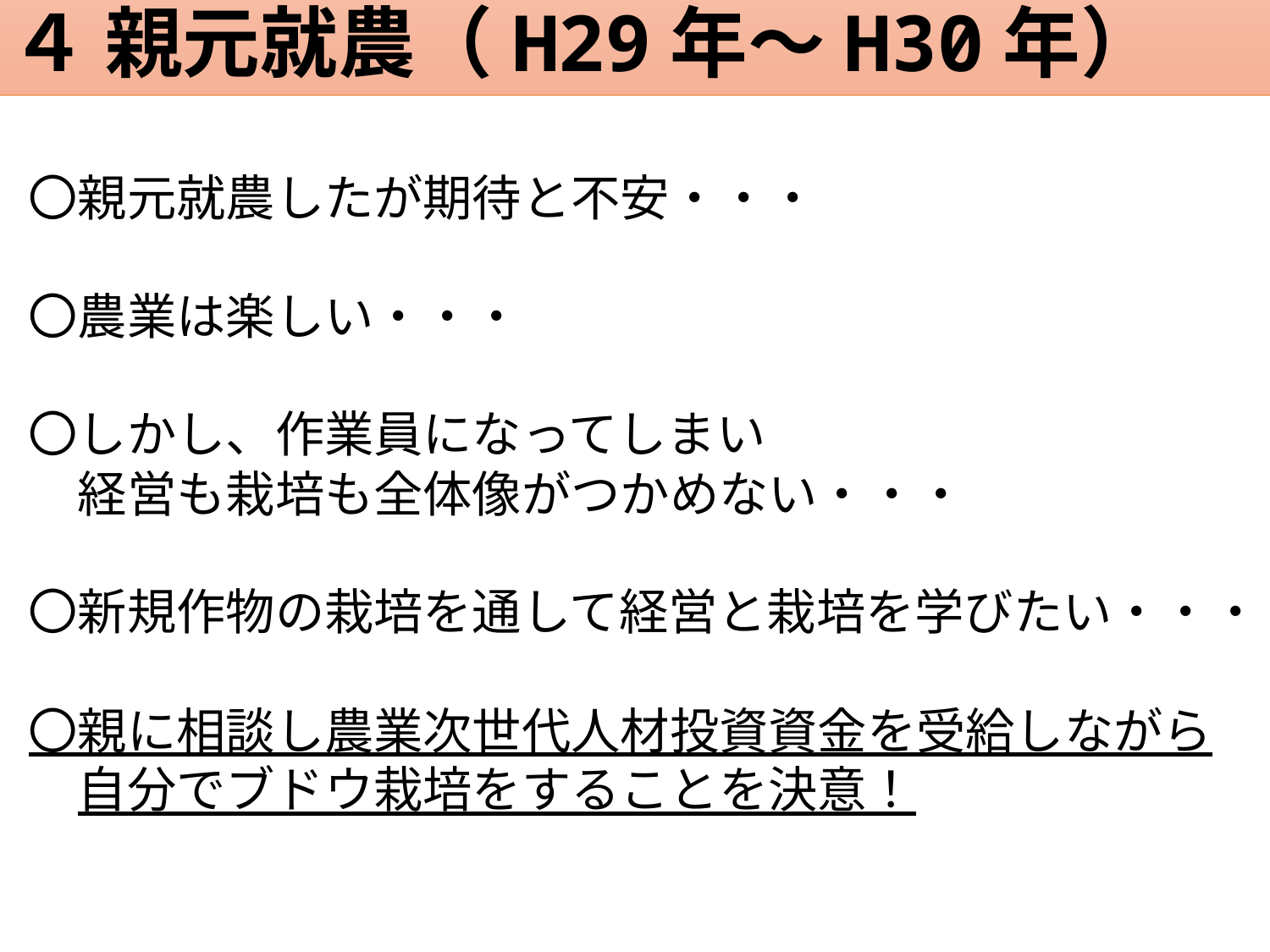

４ 親元就農（H29年～H30年）
〇親元就農したが期待と不安・・・

〇農業は楽しい・・・

〇しかし、作業員になってしまい
　経営も栽培も全体像がつかめない・・・

〇新規作物の栽培を通して経営と栽培を学びたい・・・

〇親に相談し農業次世代人材投資資金を受給しながら
　自分でブドウ栽培をすることを決意！